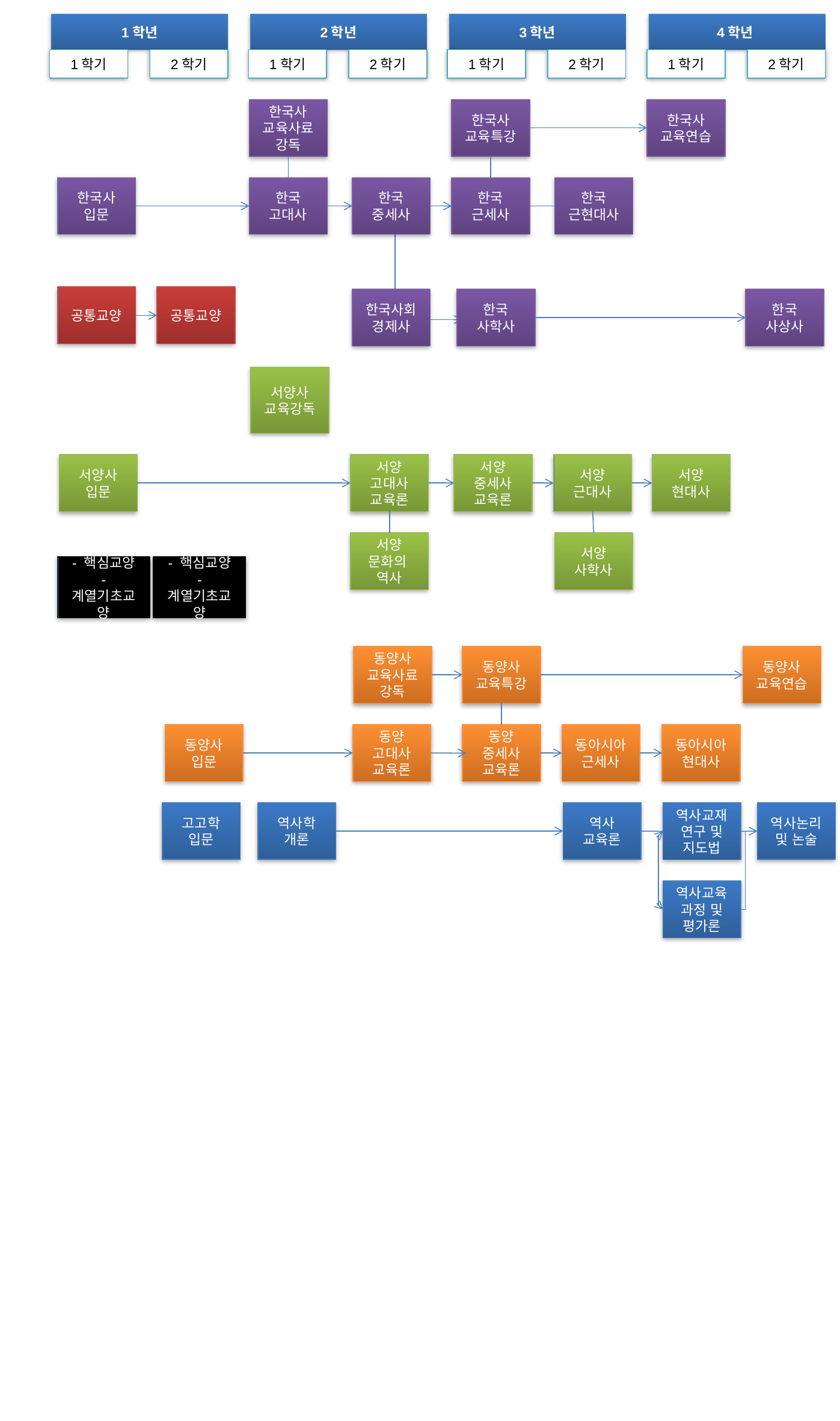

1학년
1학기
2학기
2학년
1학기
2학기
3학년
1학기
2학기
4학년
1학기
2학기
한국사
교육사료
강독
한국사
교육특강
한국사
교육연습
한국사
입문
한국
고대사
한국
중세사
한국
근세사
한국
근현대사
공통교양
공통교양
한국
사학사
한국
사상사
한국사회경제사
서양사
교육강독
서양사
입문
서양
고대사
교육론
서양
중세사
교육론
서양
근대사
서양
현대사
서양
문화의
역사
서양
사학사
- 핵심교양
- 계열기초교양
- 핵심교양
- 계열기초교양
동양사
교육사료강독
동양사
교육특강
동양사
교육연습
동양사
입문
동양
고대사
교육론
동양
중세사
교육론
동아시아
근세사
동아시아현대사
고고학
입문
역사학
개론
역사
교육론
역사논리 및 논술
역사교재연구 및 지도법
역사교육과정 및 평가론